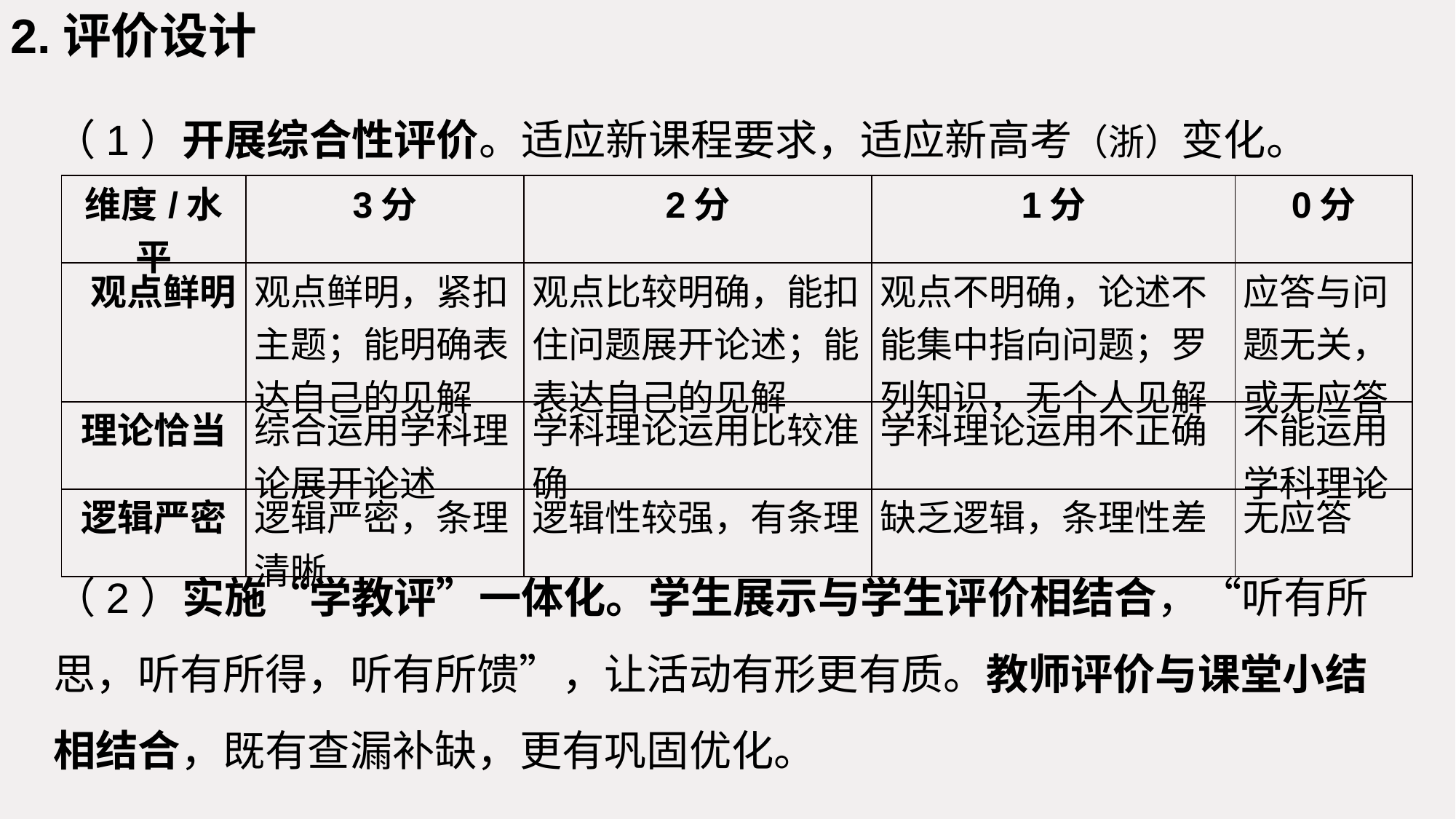

2.评价设计
（1）开展综合性评价。适应新课程要求，适应新高考（浙）变化。

（2）实施“学教评”一体化。学生展示与学生评价相结合，“听有所思，听有所得，听有所馈”，让活动有形更有质。教师评价与课堂小结相结合，既有查漏补缺，更有巩固优化。
| 维度/水平 | 3分 | 2分 | 1分 | 0分 |
| --- | --- | --- | --- | --- |
| 观点鲜明 | 观点鲜明，紧扣主题；能明确表达自己的见解 | 观点比较明确，能扣住问题展开论述；能表达自己的见解 | 观点不明确，论述不能集中指向问题；罗列知识，无个人见解 | 应答与问题无关，或无应答 |
| 理论恰当 | 综合运用学科理论展开论述 | 学科理论运用比较准确 | 学科理论运用不正确 | 不能运用学科理论 |
| 逻辑严密 | 逻辑严密，条理清晰 | 逻辑性较强，有条理 | 缺乏逻辑，条理性差 | 无应答 |